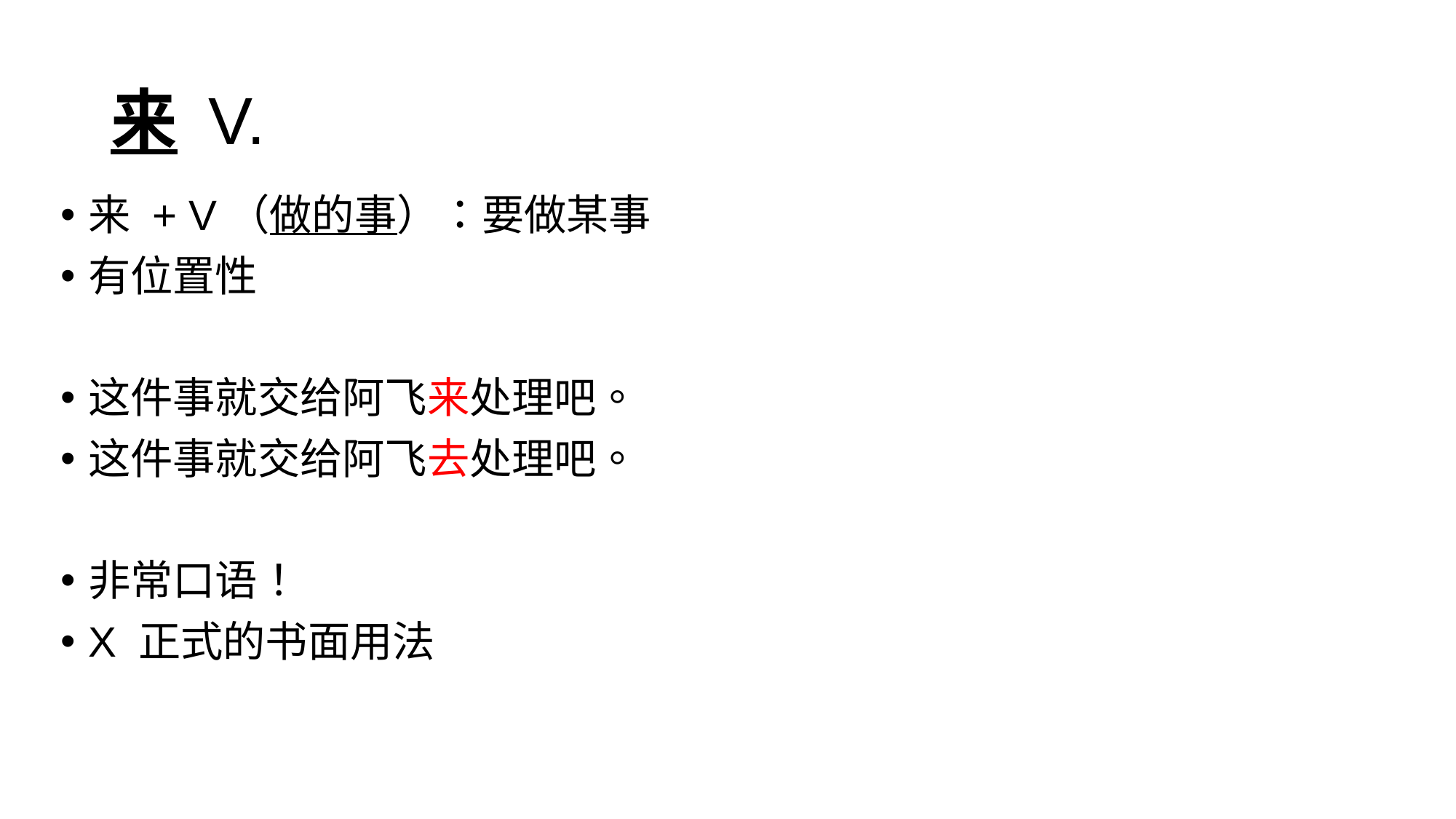

# 来 V.
来 + V（做的事）：要做某事
有位置性

这件事就交给阿飞来处理吧。
这件事就交给阿飞去处理吧。

非常口语！
X 正式的书面用法